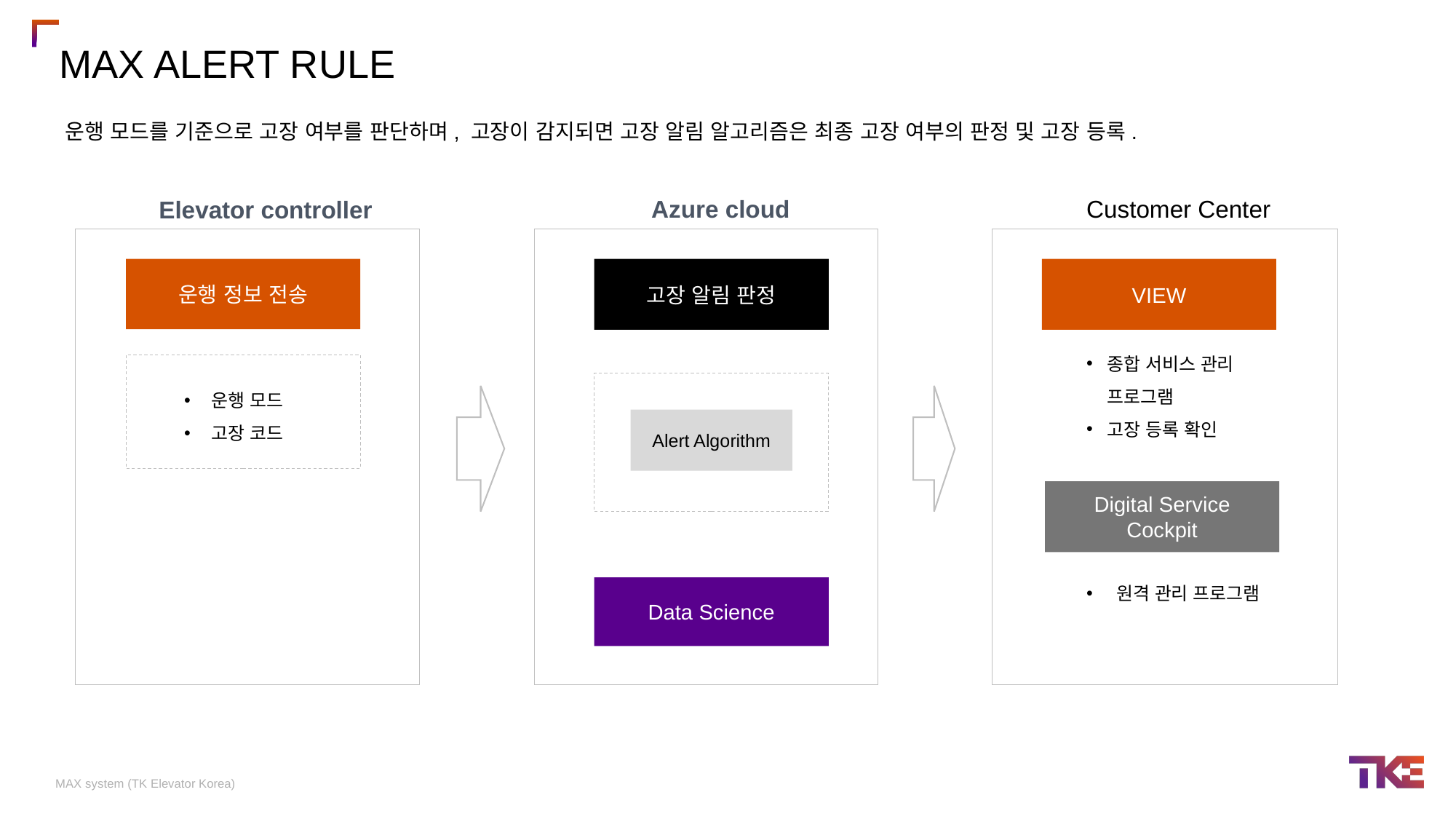

# MAX Alert Rule
운행 모드를 기준으로 고장 여부를 판단하며, 고장이 감지되면 고장 알림 알고리즘은 최종 고장 여부의 판정 및 고장 등록.
Azure cloud
Customer Center
Elevator controller

운행 정보 전송
고장 알림 판정
VIEW
종합 서비스 관리 프로그램
고장 등록 확인

운행 모드
고장 코드

Alert Algorithm
Digital Service Cockpit
 원격 관리 프로그램
Data Science
MAX system (TK Elevator Korea)